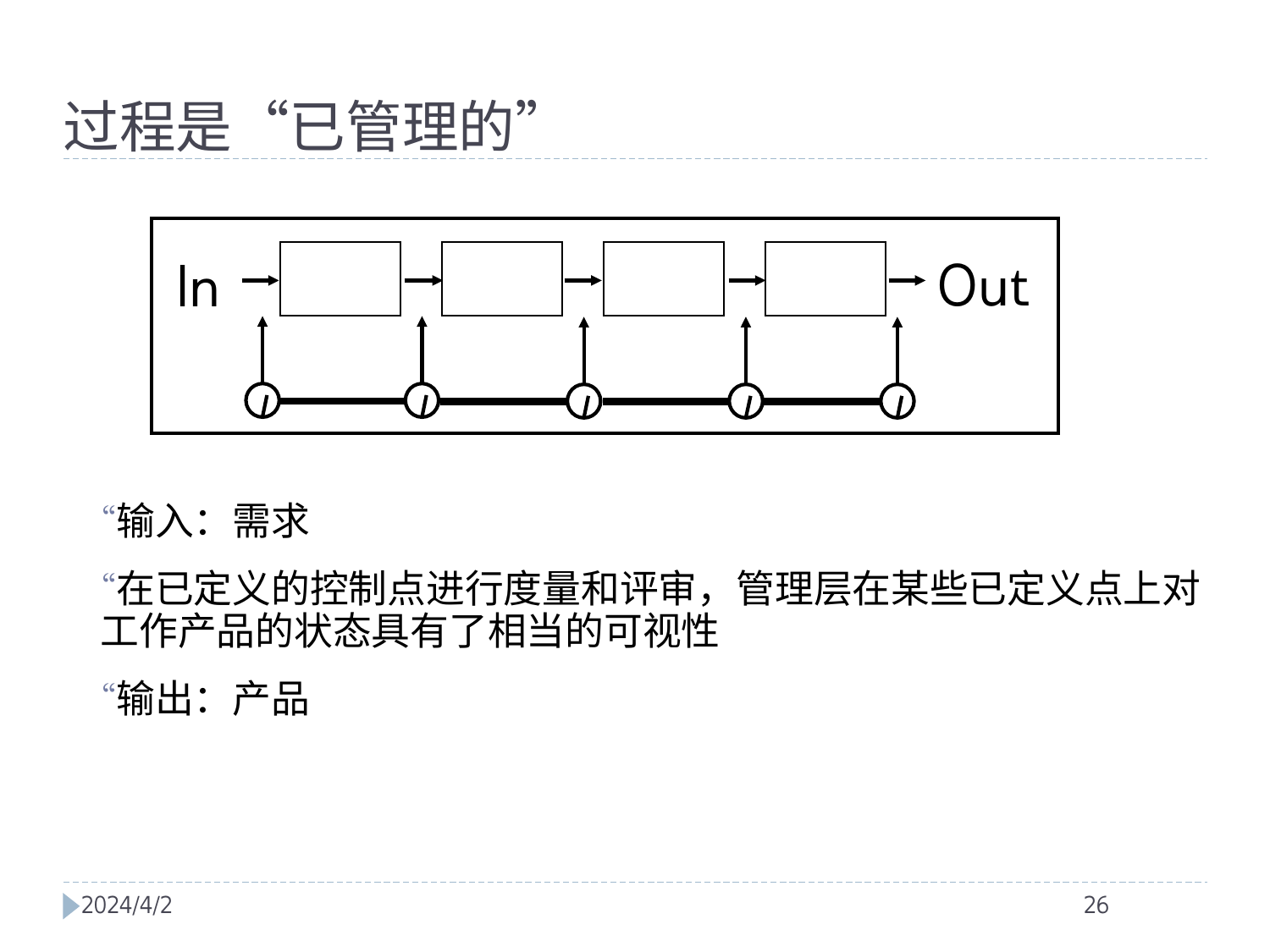

过程是“已管理的”

Out
In

输入：需求
在已定义的控制点进行度量和评审，管理层在某些已定义点上对工作产品的状态具有了相当的可视性
输出：产品
2024/4/2
26